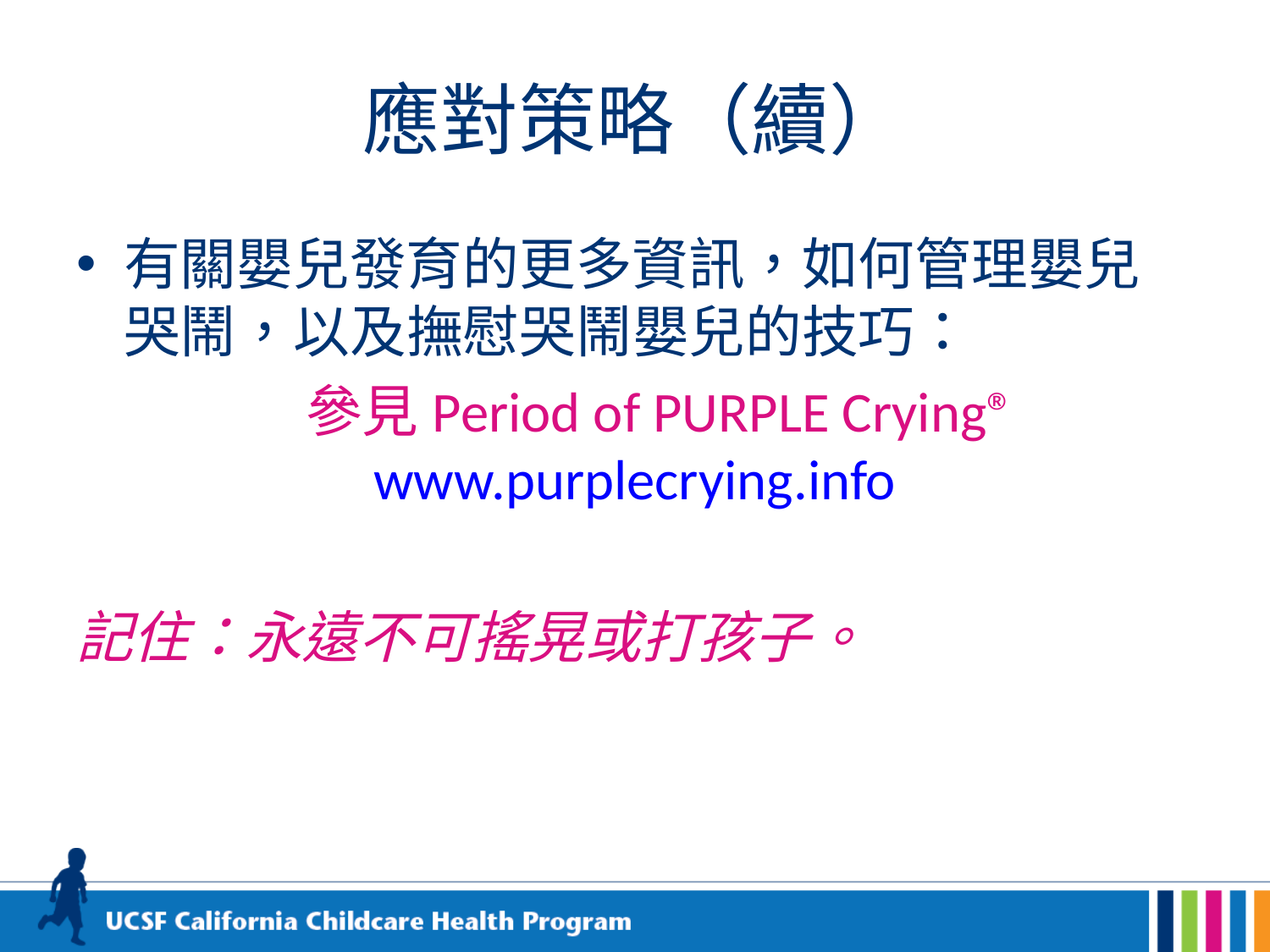

# 應對策略（續）
有關嬰兒發育的更多資訊，如何管理嬰兒哭鬧，以及撫慰哭鬧嬰兒的技巧：
    參見Period of PURPLE Crying® www.purplecrying.info

記住：永遠不可搖晃或打孩子。